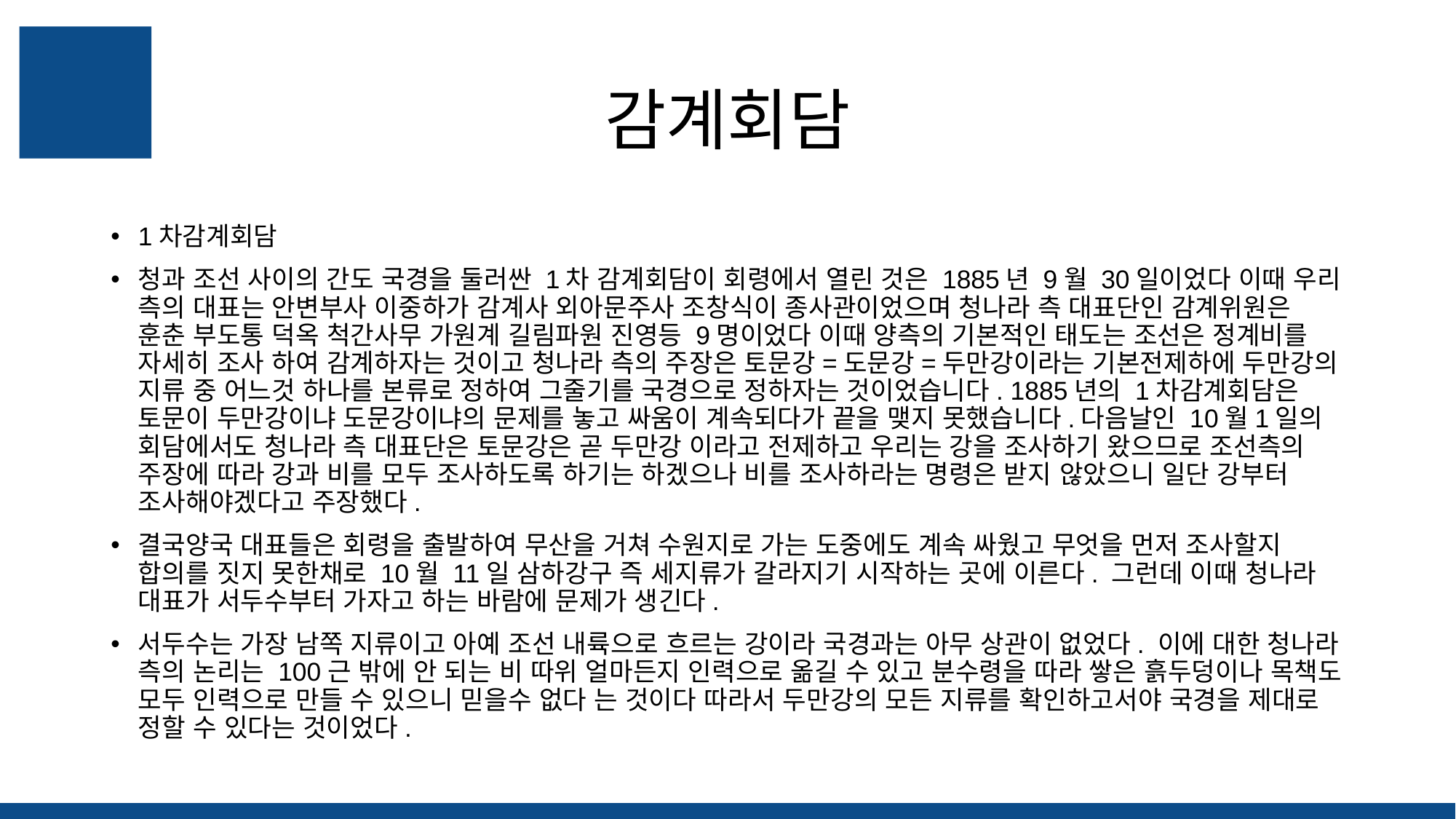

# 감계회담

1차감계회담
청과 조선 사이의 간도 국경을 둘러싼 1차 감계회담이 회령에서 열린 것은 1885년 9월 30일이었다 이때 우리 측의 대표는 안변부사 이중하가 감계사 외아문주사 조창식이 종사관이었으며 청나라 측 대표단인 감계위원은 훈춘 부도통 덕옥 척간사무 가원계 길림파원 진영등 9명이었다 이때 양측의 기본적인 태도는 조선은 정계비를 자세히 조사 하여 감계하자는 것이고 청나라 측의 주장은 토문강=도문강=두만강이라는 기본전제하에 두만강의 지류 중 어느것 하나를 본류로 정하여 그줄기를 국경으로 정하자는 것이었습니다. 1885년의 1차감계회담은 토문이 두만강이냐 도문강이냐의 문제를 놓고 싸움이 계속되다가 끝을 맺지 못했습니다.다음날인 10월1일의 회담에서도 청나라 측 대표단은 토문강은 곧 두만강 이라고 전제하고 우리는 강을 조사하기 왔으므로 조선측의 주장에 따라 강과 비를 모두 조사하도록 하기는 하겠으나 비를 조사하라는 명령은 받지 않았으니 일단 강부터 조사해야겠다고 주장했다.
결국양국 대표들은 회령을 출발하여 무산을 거쳐 수원지로 가는 도중에도 계속 싸웠고 무엇을 먼저 조사할지 합의를 짓지 못한채로 10월 11일 삼하강구 즉 세지류가 갈라지기 시작하는 곳에 이른다. 그런데 이때 청나라 대표가 서두수부터 가자고 하는 바람에 문제가 생긴다.
서두수는 가장 남쪽 지류이고 아예 조선 내륙으로 흐르는 강이라 국경과는 아무 상관이 없었다. 이에 대한 청나라 측의 논리는 100근 밖에 안 되는 비 따위 얼마든지 인력으로 옮길 수 있고 분수령을 따라 쌓은 흙두덩이나 목책도 모두 인력으로 만들 수 있으니 믿을수 없다 는 것이다 따라서 두만강의 모든 지류를 확인하고서야 국경을 제대로 정할 수 있다는 것이었다.